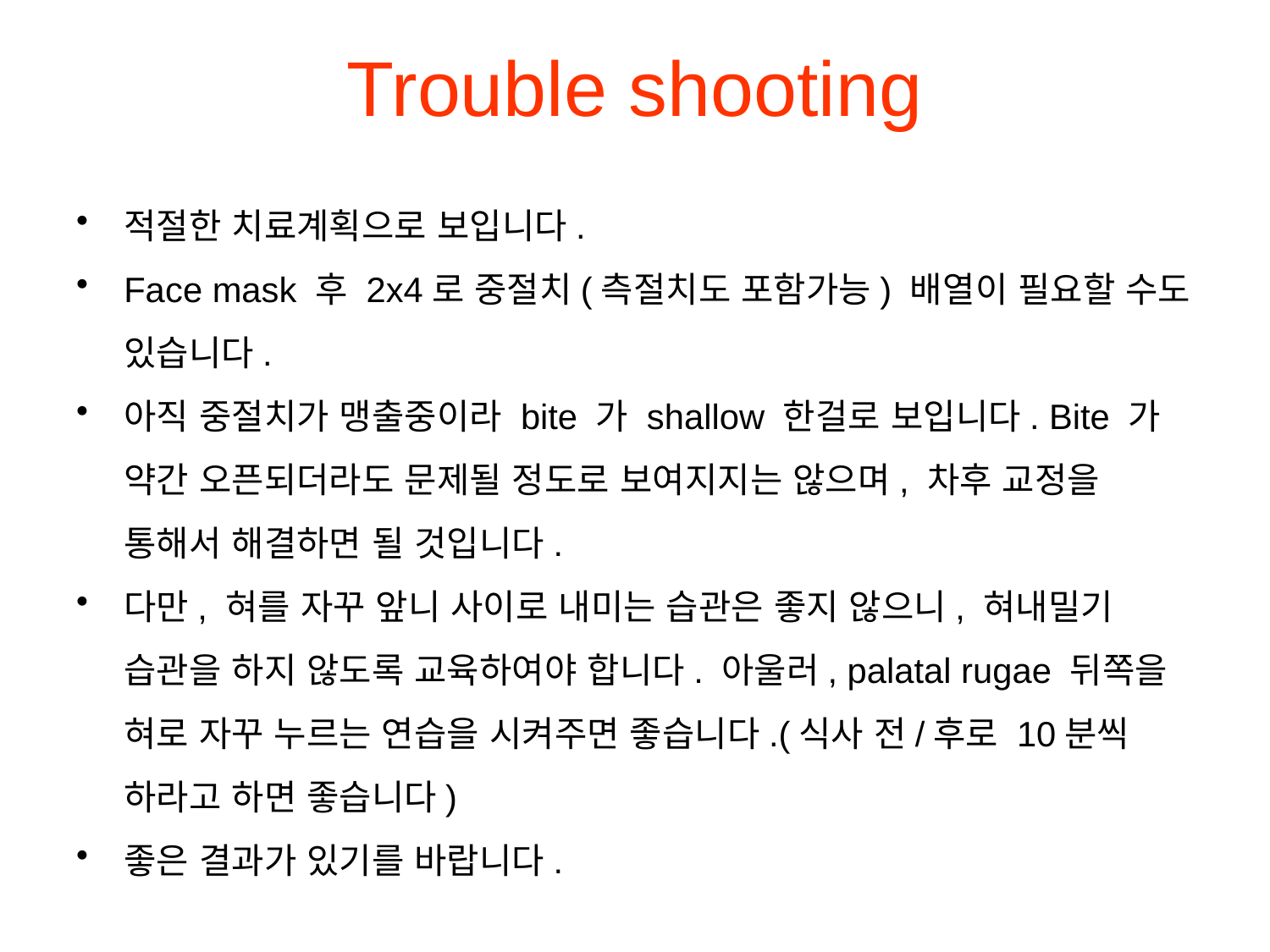

# Trouble shooting
적절한 치료계획으로 보입니다.
Face mask 후 2x4로 중절치(측절치도 포함가능) 배열이 필요할 수도 있습니다.
아직 중절치가 맹출중이라 bite 가 shallow 한걸로 보입니다. Bite 가 약간 오픈되더라도 문제될 정도로 보여지지는 않으며, 차후 교정을 통해서 해결하면 될 것입니다.
다만, 혀를 자꾸 앞니 사이로 내미는 습관은 좋지 않으니, 혀내밀기 습관을 하지 않도록 교육하여야 합니다. 아울러, palatal rugae 뒤쪽을 혀로 자꾸 누르는 연습을 시켜주면 좋습니다.(식사 전/후로 10분씩 하라고 하면 좋습니다)
좋은 결과가 있기를 바랍니다.